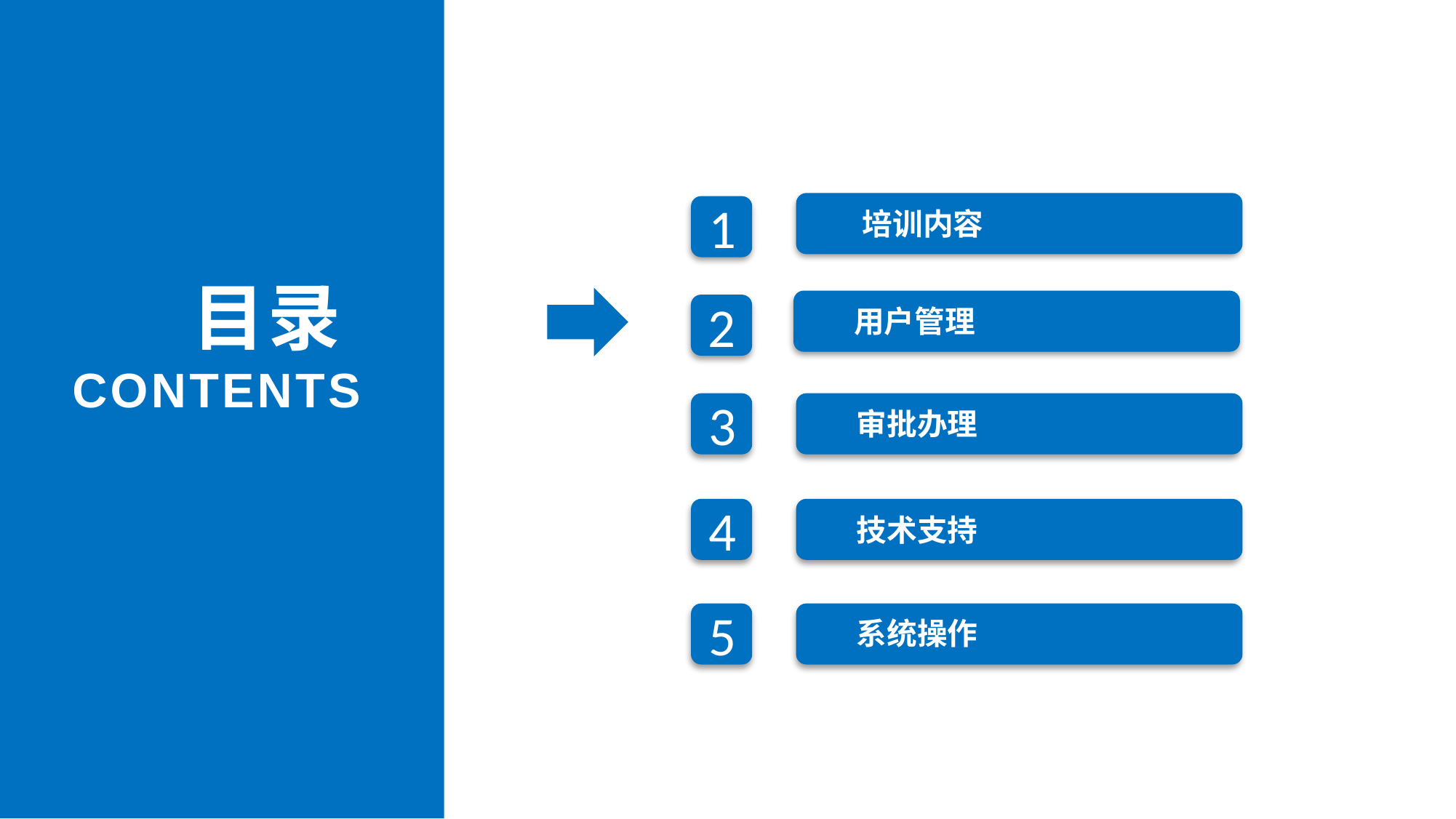

培训内容
1
目录
CONTENTS

用户管理
2

审批办理
3

技术支持
4
5

系统操作